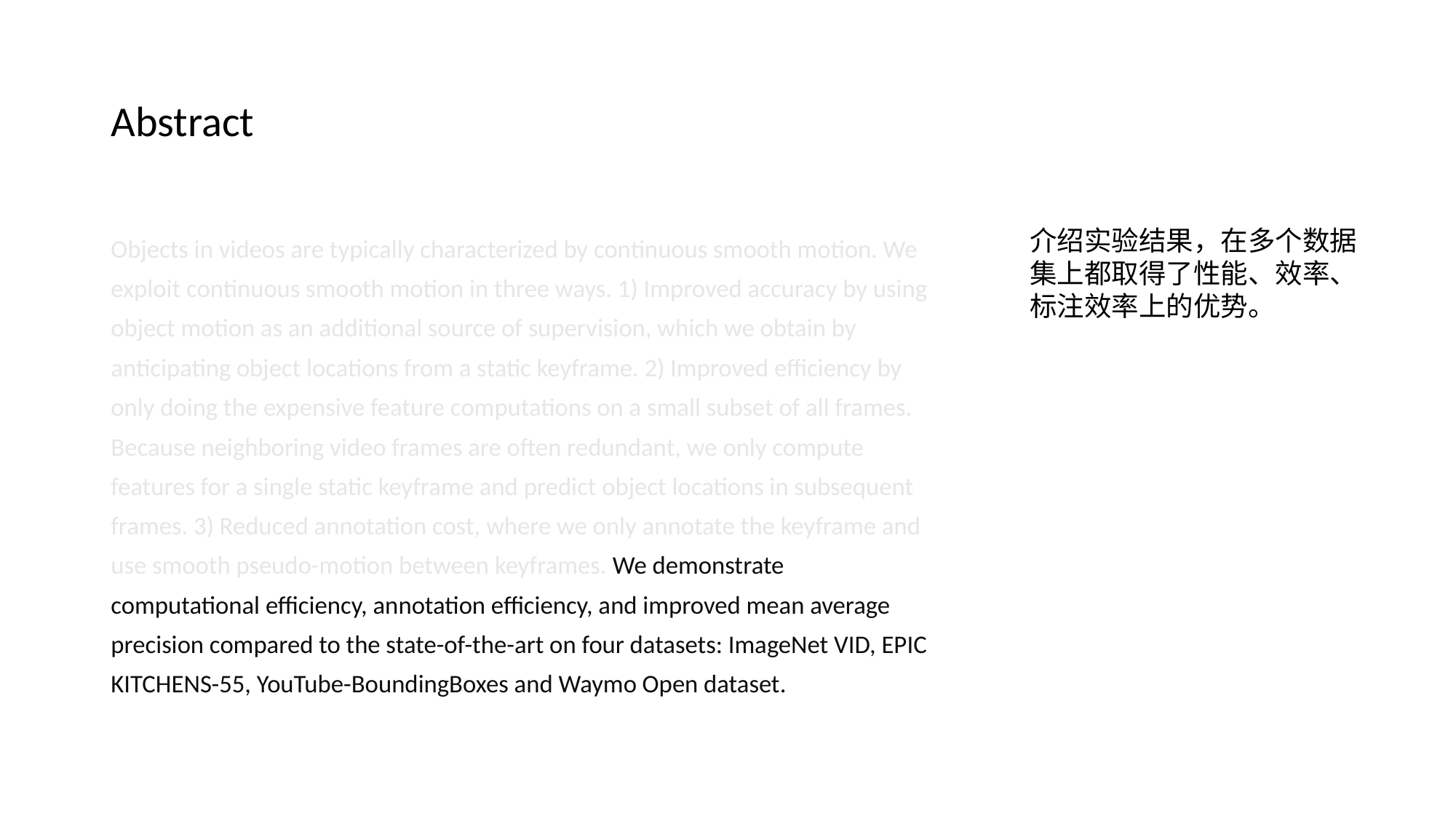

# Abstract
Objects in videos are typically characterized by continuous smooth motion. We exploit continuous smooth motion in three ways. 1) Improved accuracy by using object motion as an additional source of supervision, which we obtain by anticipating object locations from a static keyframe. 2) Improved efficiency by only doing the expensive feature computations on a small subset of all frames. Because neighboring video frames are often redundant, we only compute features for a single static keyframe and predict object locations in subsequent frames. 3) Reduced annotation cost, where we only annotate the keyframe and use smooth pseudo-motion between keyframes. We demonstrate computational efficiency, annotation efficiency, and improved mean average precision compared to the state-of-the-art on four datasets: ImageNet VID, EPIC KITCHENS-55, YouTube-BoundingBoxes and Waymo Open dataset.
介绍实验结果，在多个数据集上都取得了性能、效率、标注效率上的优势。